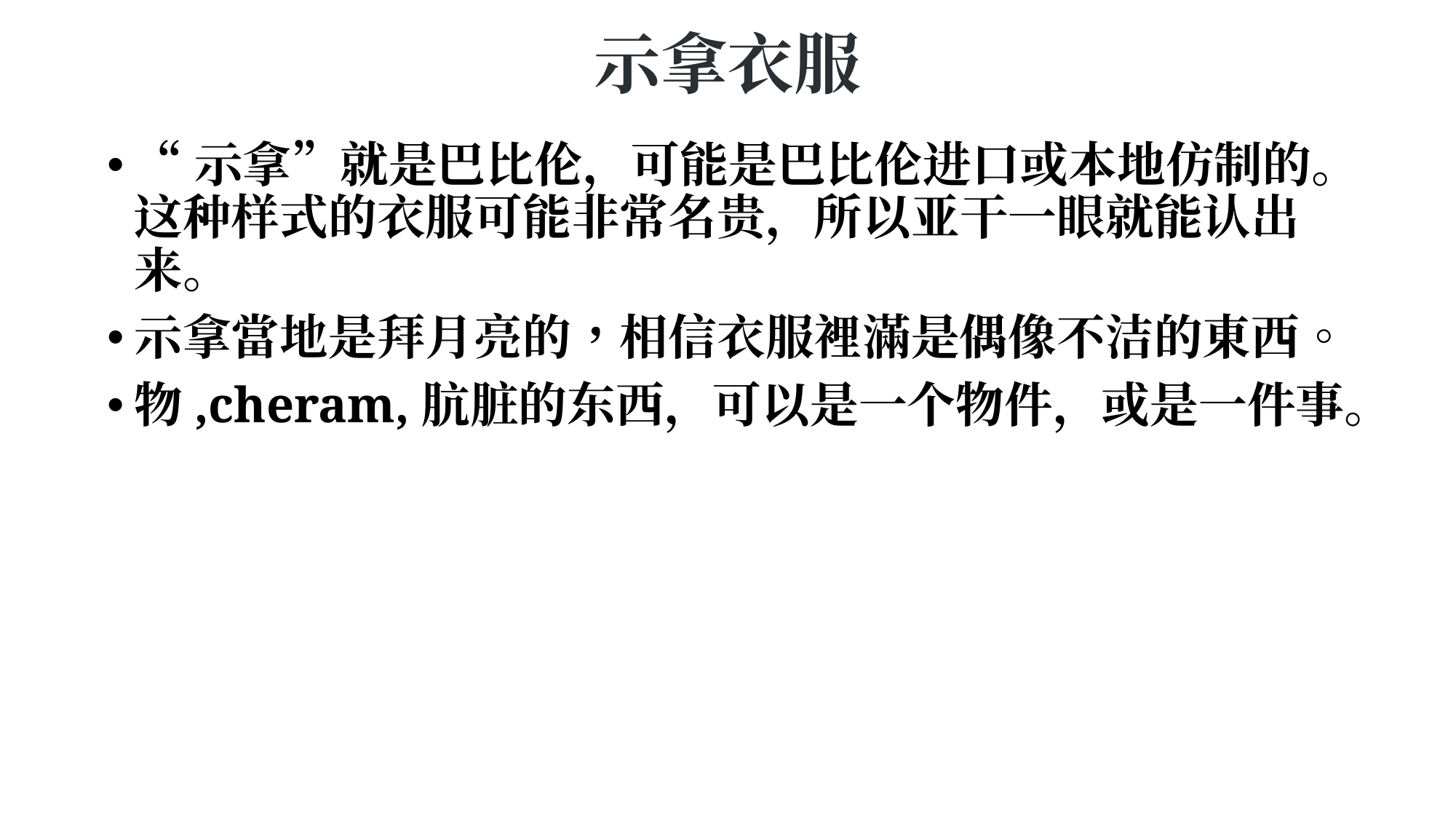

# 示拿衣服
“示拿”就是巴比伦，可能是巴比伦进口或本地仿制的。这种样式的衣服可能非常名贵，所以亚干一眼就能认出来。
示拿當地是拜月亮的，相信衣服裡滿是偶像不洁的東西。
物,cheram,肮脏的东西，可以是一个物件，或是一件事。